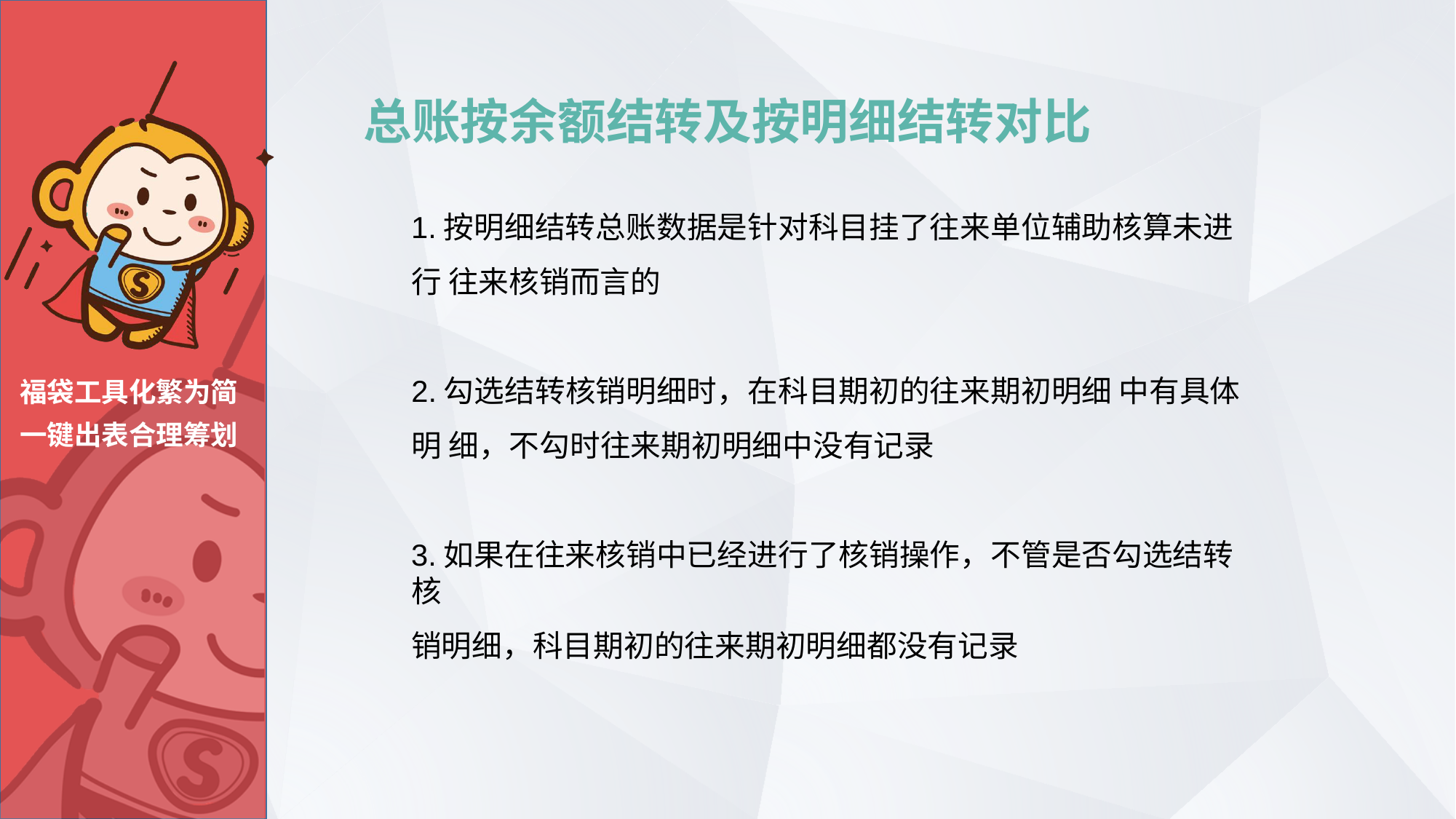

# 总账按余额结转及按明细结转对比
1.按明细结转总账数据是针对科目挂了往来单位辅助核算未进行 往来核销而言的

2.勾选结转核销明细时，在科目期初的往来期初明细 中有具体明 细，不勾时往来期初明细中没有记录
福袋工具化繁为简
一键出表合理筹划
3.如果在往来核销中已经进行了核销操作，不管是否勾选结转核
销明细，科目期初的往来期初明细都没有记录